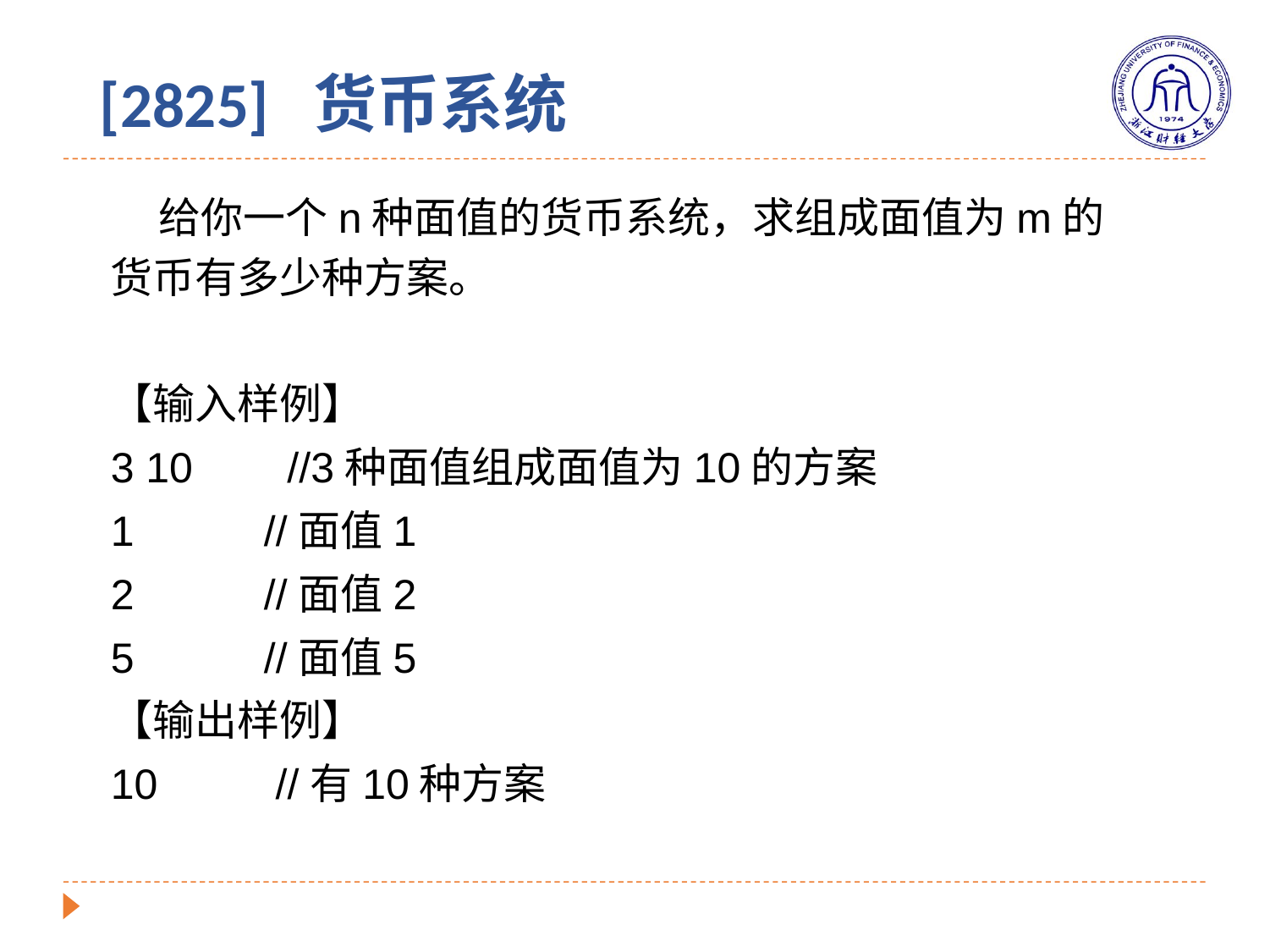

# [2825]  货币系统
    给你一个n种面值的货币系统，求组成面值为m的货币有多少种方案。

【输入样例】
3 10        //3种面值组成面值为10的方案
1           //面值1
2           //面值2
5           //面值5
【输出样例】
10          //有10种方案

26